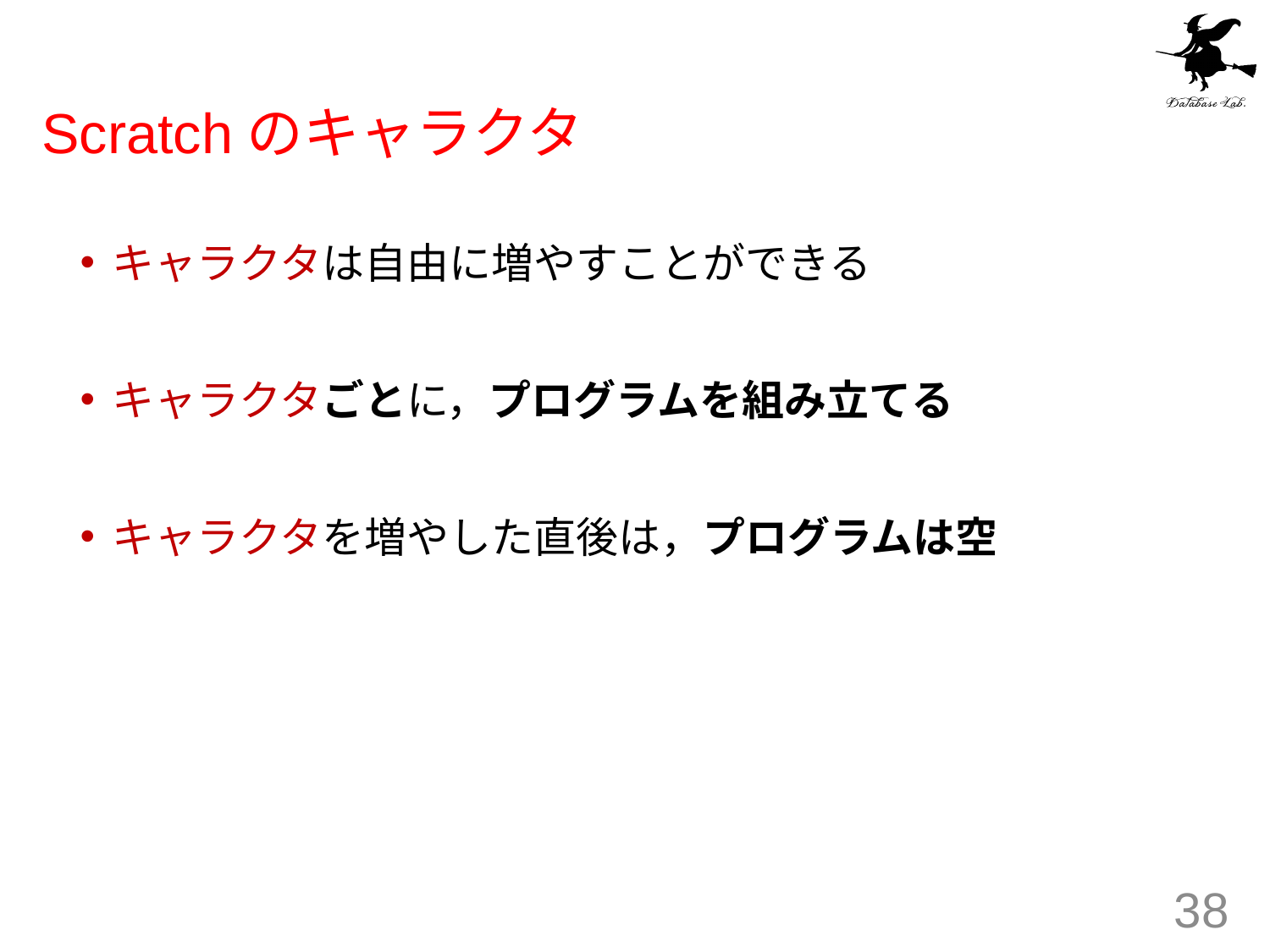

# Scratchのキャラクタ
キャラクタは自由に増やすことができる

キャラクタごとに，プログラムを組み立てる

キャラクタを増やした直後は，プログラムは空

38